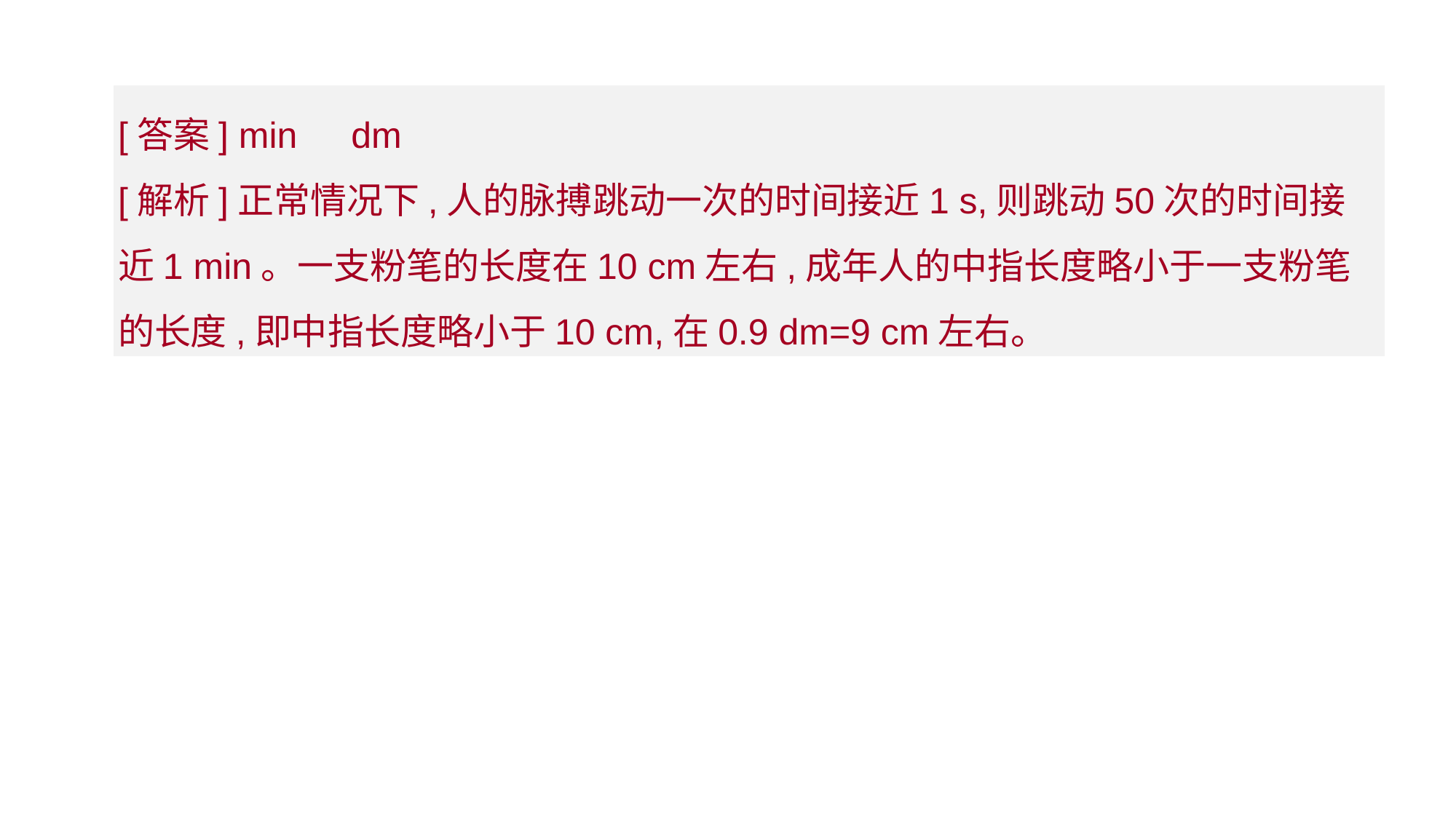

[答案] min　dm
[解析]正常情况下,人的脉搏跳动一次的时间接近1 s,则跳动50次的时间接近1 min。一支粉笔的长度在10 cm左右,成年人的中指长度略小于一支粉笔的长度,即中指长度略小于10 cm,在0.9 dm=9 cm左右。